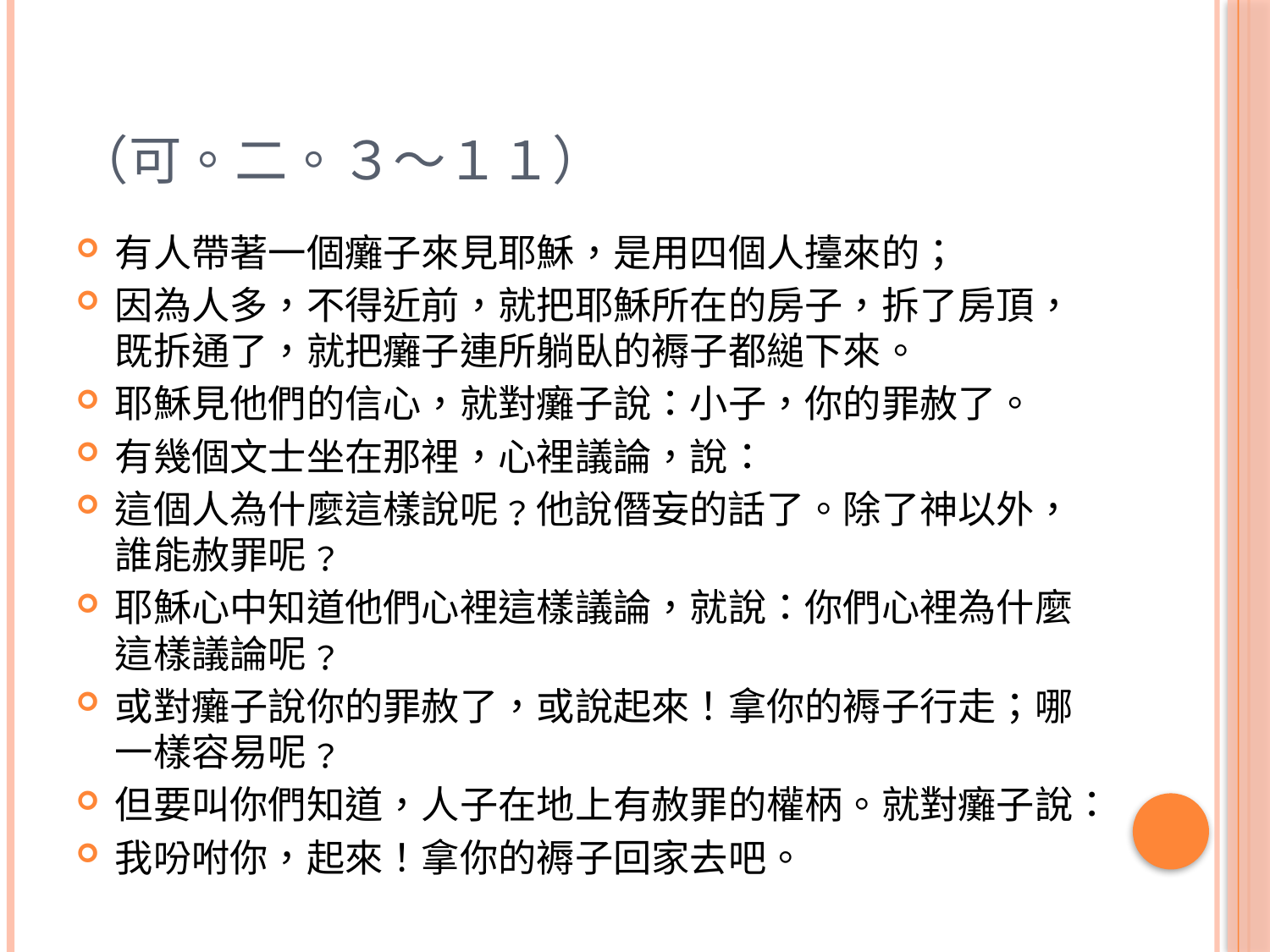

# （可。二。３～１１）
有人帶著一個癱子來見耶穌，是用四個人擡來的；
因為人多，不得近前，就把耶穌所在的房子，拆了房頂，既拆通了，就把癱子連所躺臥的褥子都縋下來。
耶穌見他們的信心，就對癱子說：小子，你的罪赦了。
有幾個文士坐在那裡，心裡議論，說：
這個人為什麼這樣說呢﹖他說僭妄的話了。除了神以外，誰能赦罪呢﹖
耶穌心中知道他們心裡這樣議論，就說：你們心裡為什麼這樣議論呢﹖
或對癱子說你的罪赦了，或說起來！拿你的褥子行走；哪一樣容易呢﹖
但要叫你們知道，人子在地上有赦罪的權柄。就對癱子說：
我吩咐你，起來！拿你的褥子回家去吧。